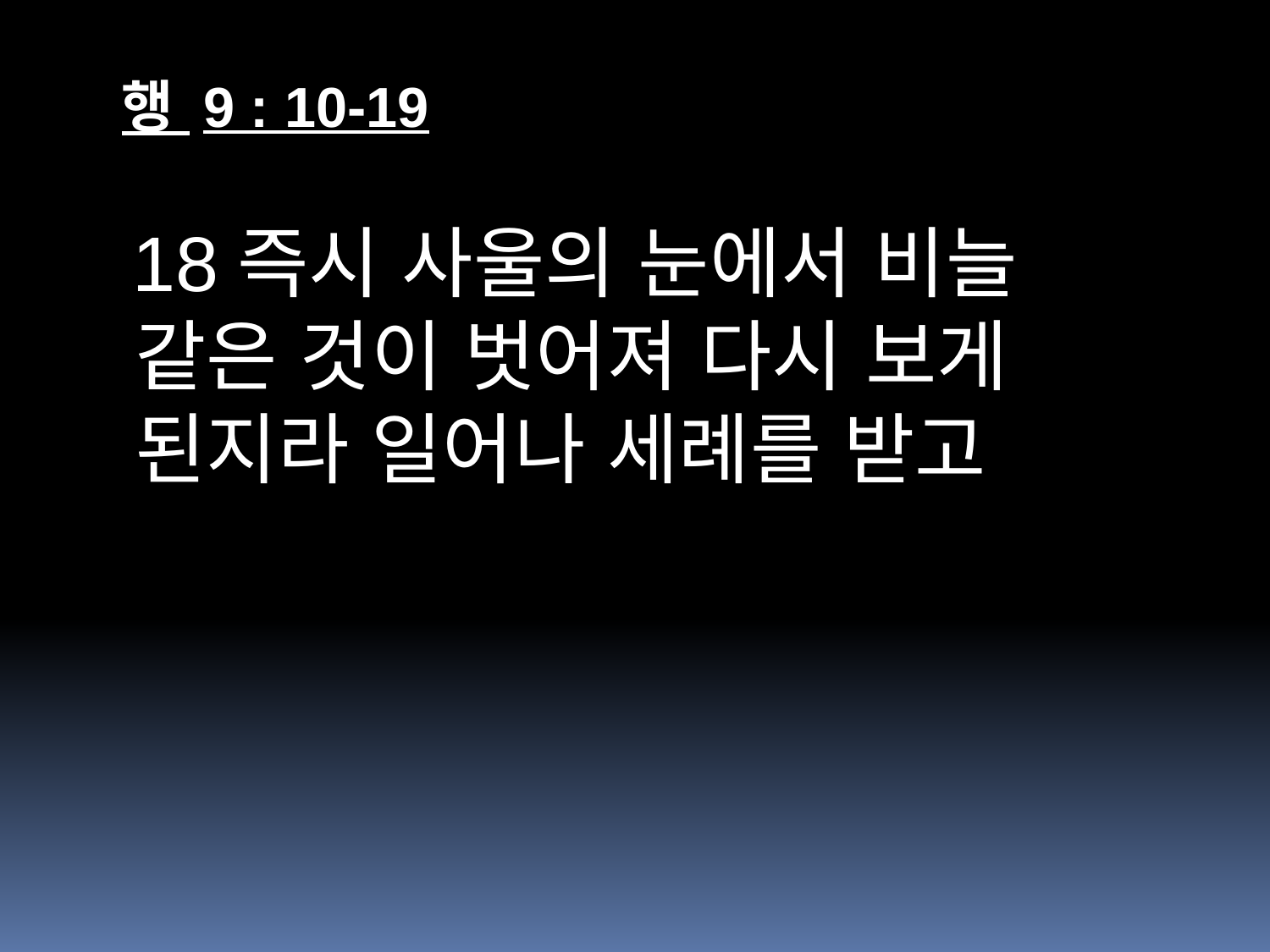

행 9 : 10-19

  18즉시 사울의 눈에서 비늘 같은 것이 벗어져 다시 보게 된지라 일어나 세례를 받고